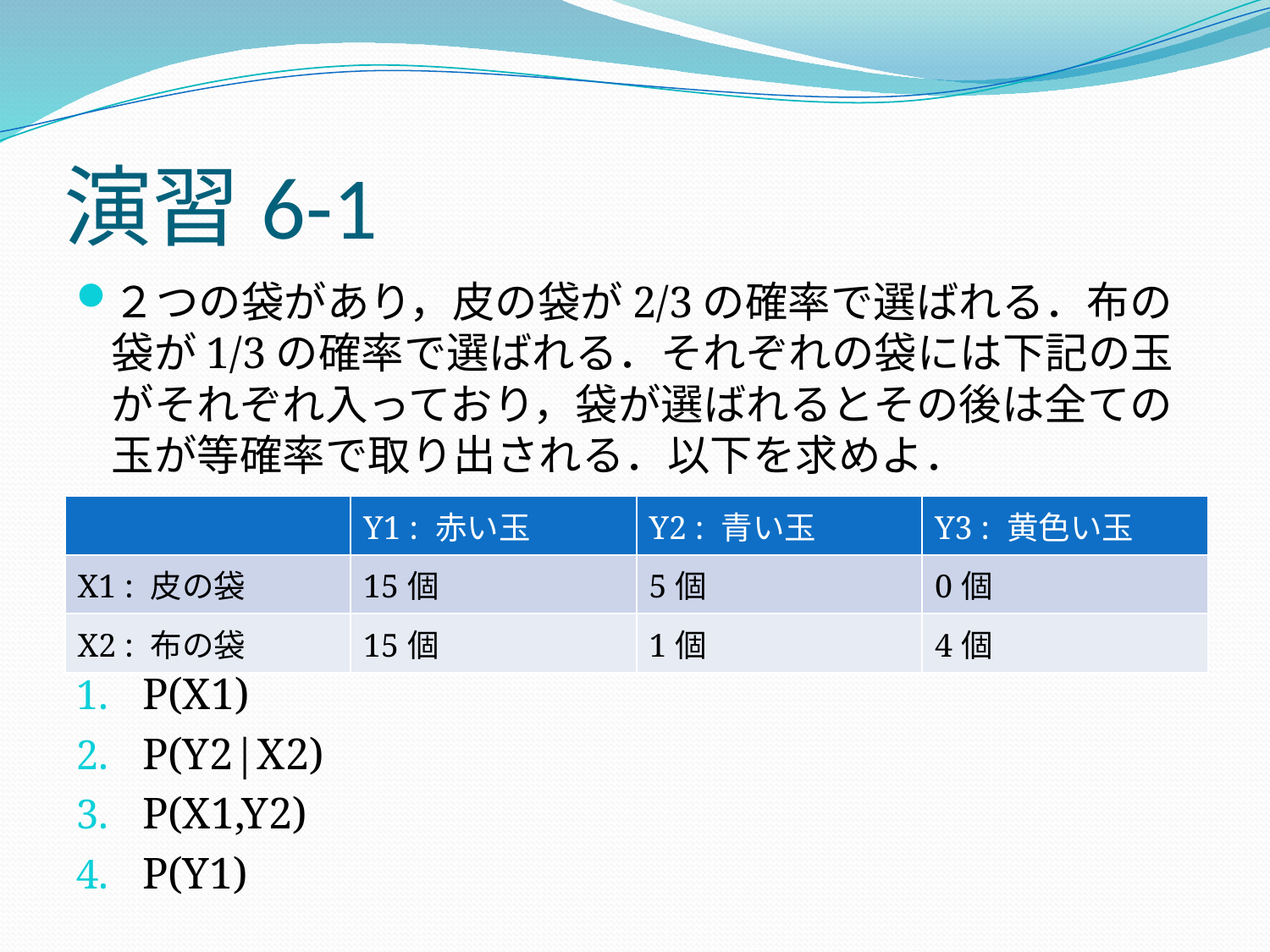

# 演習6-1
２つの袋があり，皮の袋が2/3の確率で選ばれる．布の袋が1/3の確率で選ばれる．それぞれの袋には下記の玉がそれぞれ入っており，袋が選ばれるとその後は全ての玉が等確率で取り出される．以下を求めよ．

P(X1)
P(Y2|X2)
P(X1,Y2)
P(Y1)
|  | Y1 : 赤い玉 | Y2 : 青い玉 | Y3 : 黄色い玉 |
| --- | --- | --- | --- |
| X1 : 皮の袋 | 15個 | 5個 | 0個 |
| X2 : 布の袋 | 15個 | 1個 | 4個 |